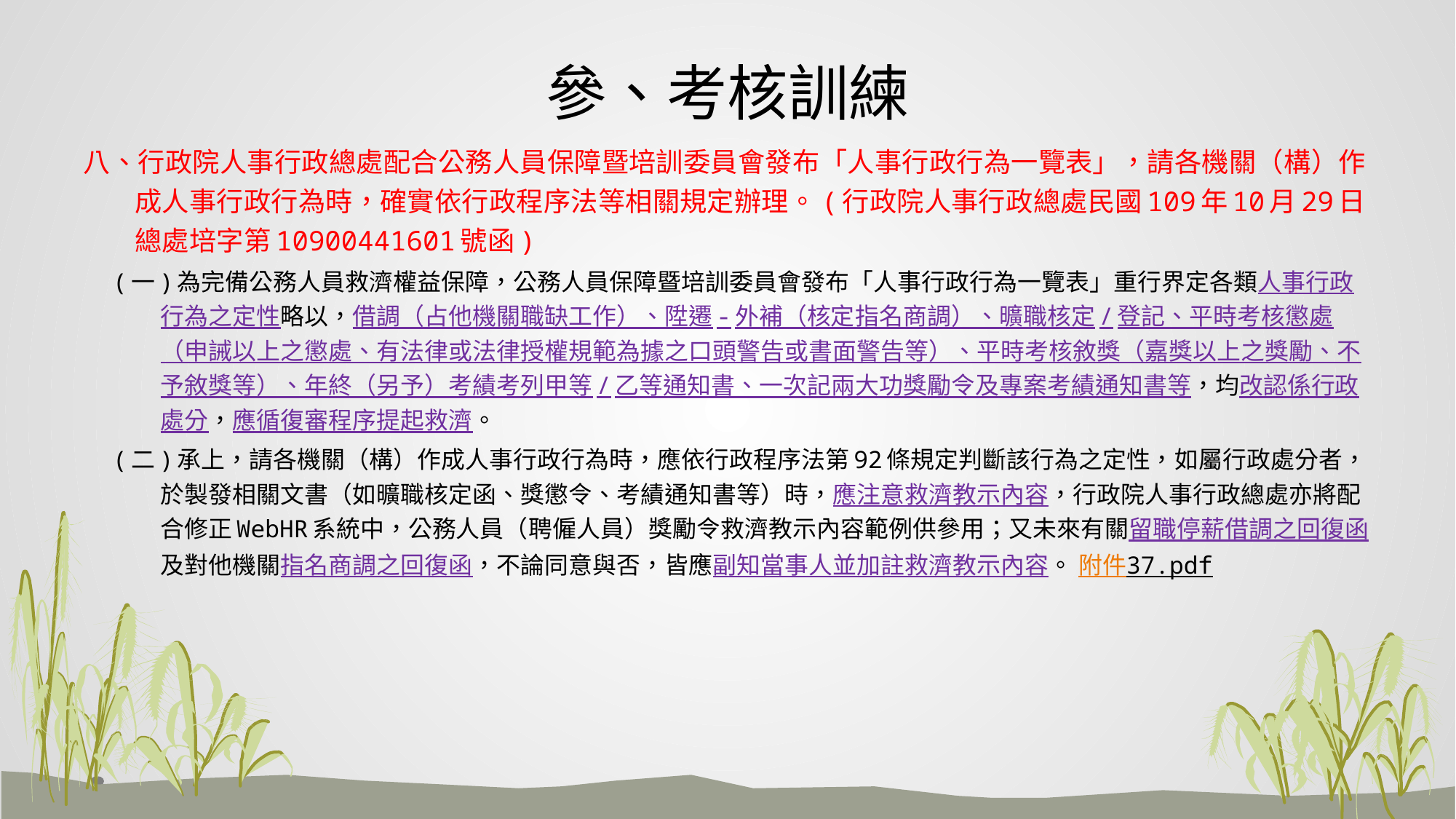

# 參、考核訓練
八、行政院人事行政總處配合公務人員保障暨培訓委員會發布「人事行政行為一覽表」，請各機關（構）作成人事行政行為時，確實依行政程序法等相關規定辦理。(行政院人事行政總處民國109年10月29日總處培字第10900441601號函)
(一)為完備公務人員救濟權益保障，公務人員保障暨培訓委員會發布「人事行政行為一覽表」重行界定各類人事行政行為之定性略以，借調（占他機關職缺工作）、陞遷-外補（核定指名商調）、曠職核定/登記、平時考核懲處（申誡以上之懲處、有法律或法律授權規範為據之口頭警告或書面警告等）、平時考核敘獎（嘉獎以上之獎勵、不予敘獎等）、年終（另予）考績考列甲等/乙等通知書、一次記兩大功獎勵令及專案考績通知書等，均改認係行政處分，應循復審程序提起救濟。
(二)承上，請各機關（構）作成人事行政行為時，應依行政程序法第92條規定判斷該行為之定性，如屬行政處分者，於製發相關文書（如曠職核定函、獎懲令、考績通知書等）時，應注意救濟教示內容，行政院人事行政總處亦將配合修正WebHR系統中，公務人員（聘僱人員）獎勵令救濟教示內容範例供參用；又未來有關留職停薪借調之回復函及對他機關指名商調之回復函，不論同意與否，皆應副知當事人並加註救濟教示內容。 附件37.pdf